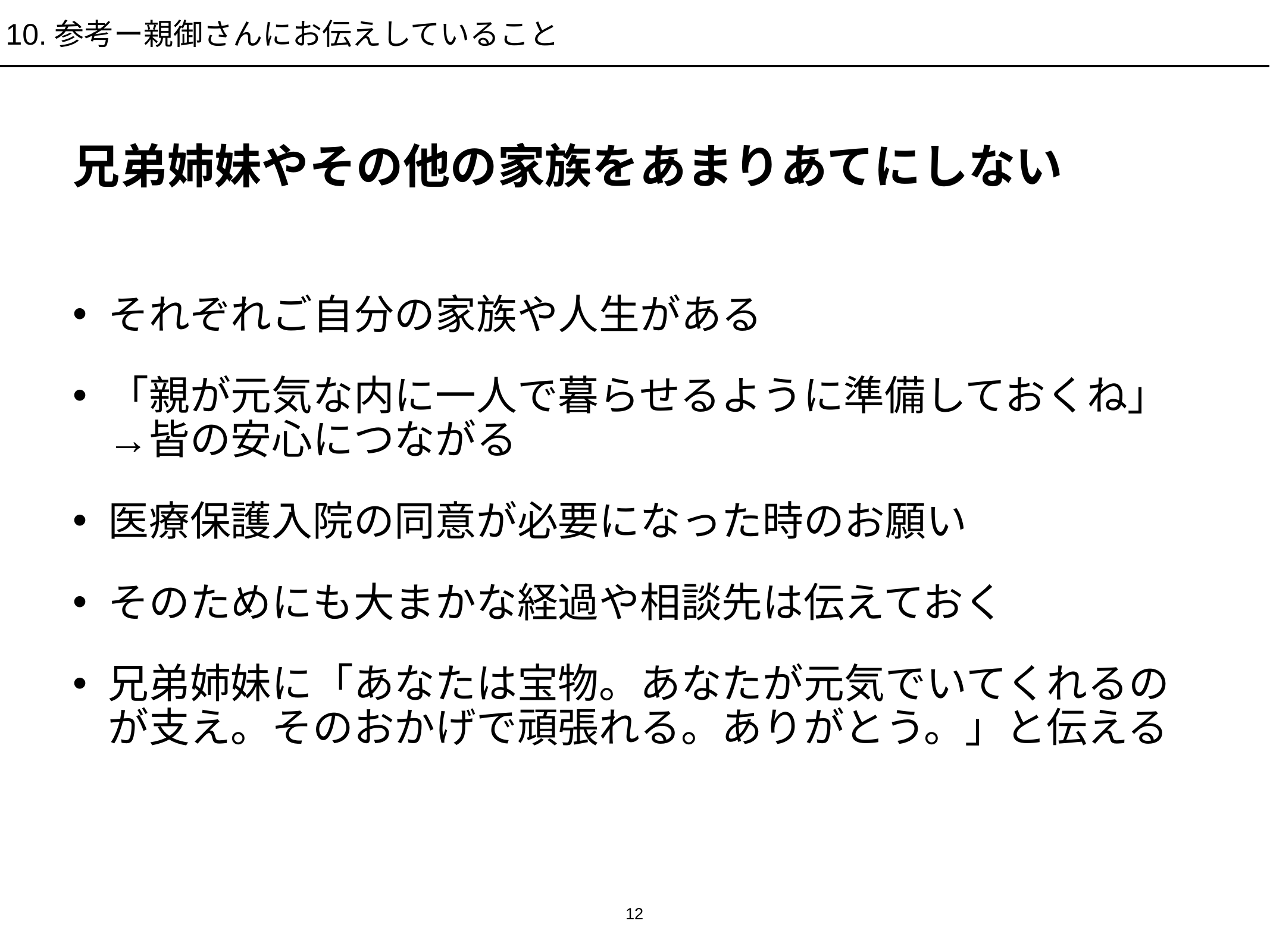

それぞれご自分の家族や人生がある
「親が元気な内に一人で暮らせるように準備しておくね」→皆の安心につながる
医療保護入院の同意が必要になった時のお願い
そのためにも大まかな経過や相談先は伝えておく
兄弟姉妹に「あなたは宝物。あなたが元気でいてくれるのが支え。そのおかげで頑張れる。ありがとう。」と伝える
10.参考ー親御さんにお伝えしていること

兄弟姉妹やその他の家族をあまりあてにしない
12